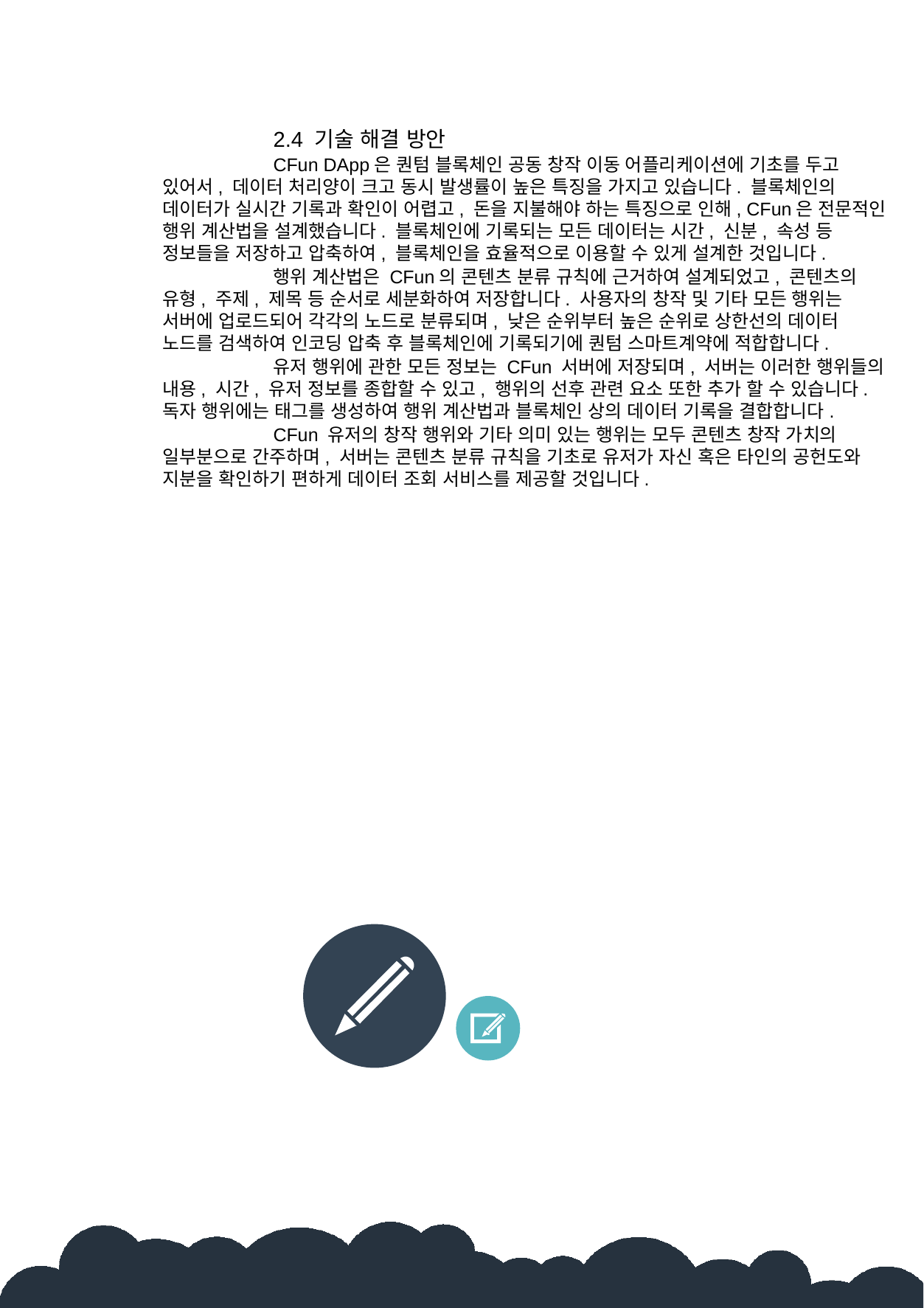

2.4 기술 해결 방안
	CFun DApp은 퀀텀 블록체인 공동 창작 이동 어플리케이션에 기초를 두고 있어서, 데이터 처리양이 크고 동시 발생률이 높은 특징을 가지고 있습니다. 블록체인의 데이터가 실시간 기록과 확인이 어렵고, 돈을 지불해야 하는 특징으로 인해, CFun은 전문적인 행위 계산법을 설계했습니다. 블록체인에 기록되는 모든 데이터는 시간, 신분, 속성 등 정보들을 저장하고 압축하여, 블록체인을 효율적으로 이용할 수 있게 설계한 것입니다.
	행위 계산법은 CFun의 콘텐츠 분류 규칙에 근거하여 설계되었고, 콘텐츠의 유형, 주제, 제목 등 순서로 세분화하여 저장합니다. 사용자의 창작 및 기타 모든 행위는 서버에 업로드되어 각각의 노드로 분류되며, 낮은 순위부터 높은 순위로 상한선의 데이터 노드를 검색하여 인코딩 압축 후 블록체인에 기록되기에 퀀텀 스마트계약에 적합합니다.
	유저 행위에 관한 모든 정보는 CFun 서버에 저장되며, 서버는 이러한 행위들의 내용, 시간, 유저 정보를 종합할 수 있고, 행위의 선후 관련 요소 또한 추가 할 수 있습니다. 독자 행위에는 태그를 생성하여 행위 계산법과 블록체인 상의 데이터 기록을 결합합니다.
	CFun 유저의 창작 행위와 기타 의미 있는 행위는 모두 콘텐츠 창작 가치의 일부분으로 간주하며, 서버는 콘텐츠 분류 규칙을 기초로 유저가 자신 혹은 타인의 공헌도와 지분을 확인하기 편하게 데이터 조회 서비스를 제공할 것입니다.